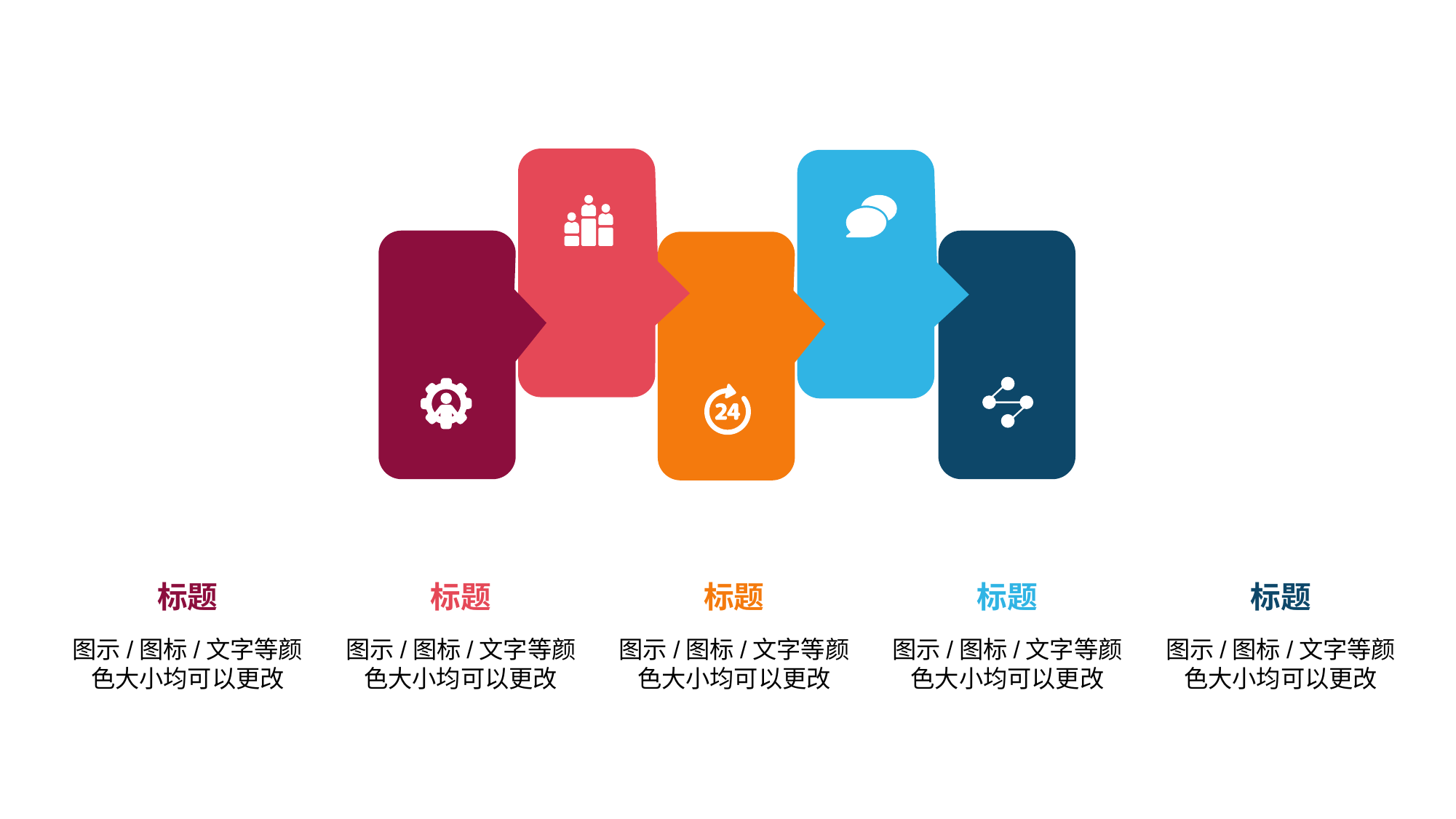

标题
图示/图标/文字等颜色大小均可以更改
标题
图示/图标/文字等颜色大小均可以更改
标题
图示/图标/文字等颜色大小均可以更改
标题
图示/图标/文字等颜色大小均可以更改
标题
图示/图标/文字等颜色大小均可以更改